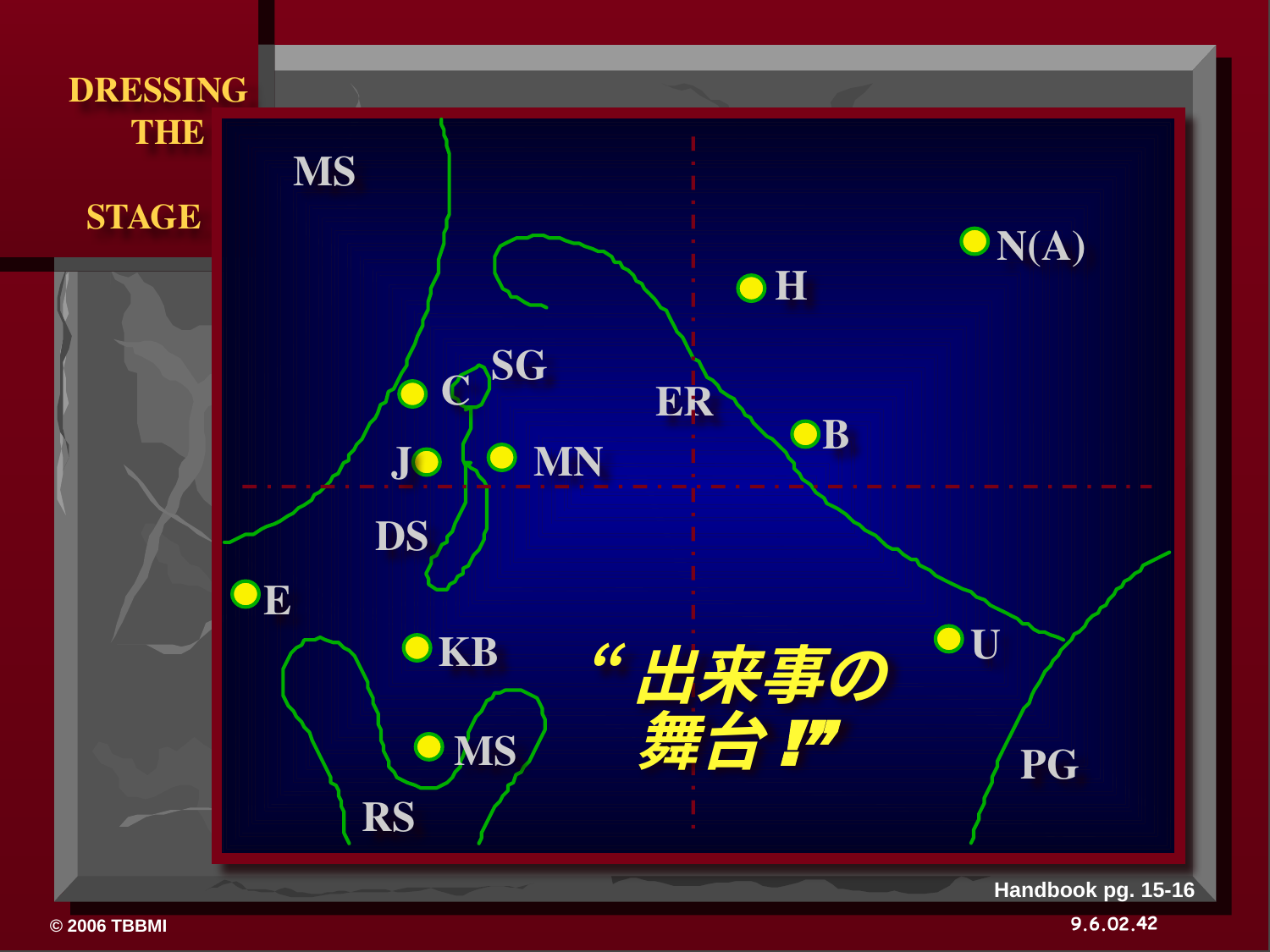

MS

N(A)

H

SG
C

ER

B

J
MN

“出来事の
舞台!”

DS

E

U
KB

MS
PG

RS

Handbook pg. 15-16
42